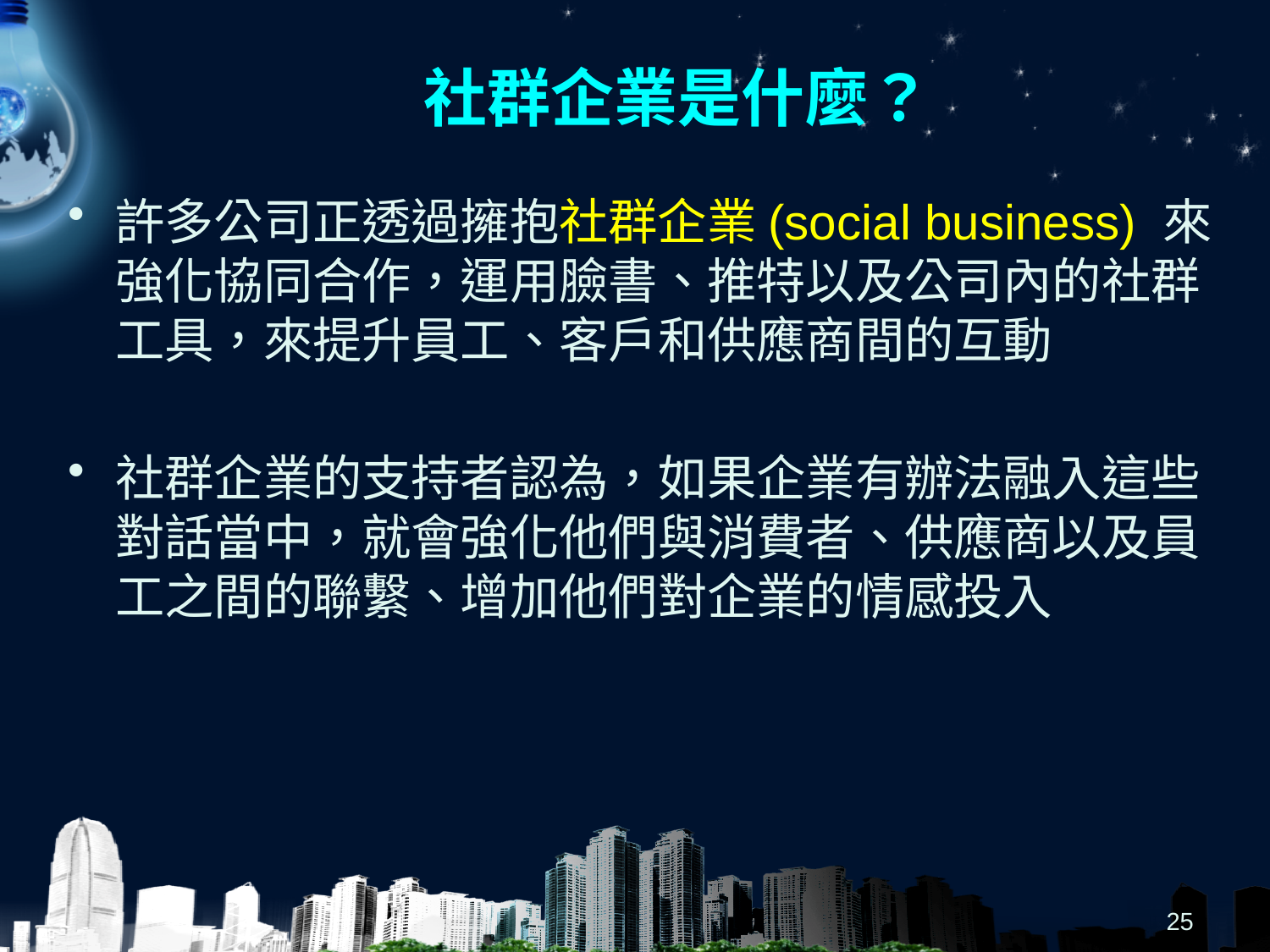

# 社群企業是什麼？
許多公司正透過擁抱社群企業(social business) 來強化協同合作，運用臉書、推特以及公司內的社群工具，來提升員工、客戶和供應商間的互動

社群企業的支持者認為，如果企業有辦法融入這些對話當中，就會強化他們與消費者、供應商以及員工之間的聯繫、增加他們對企業的情感投入
25